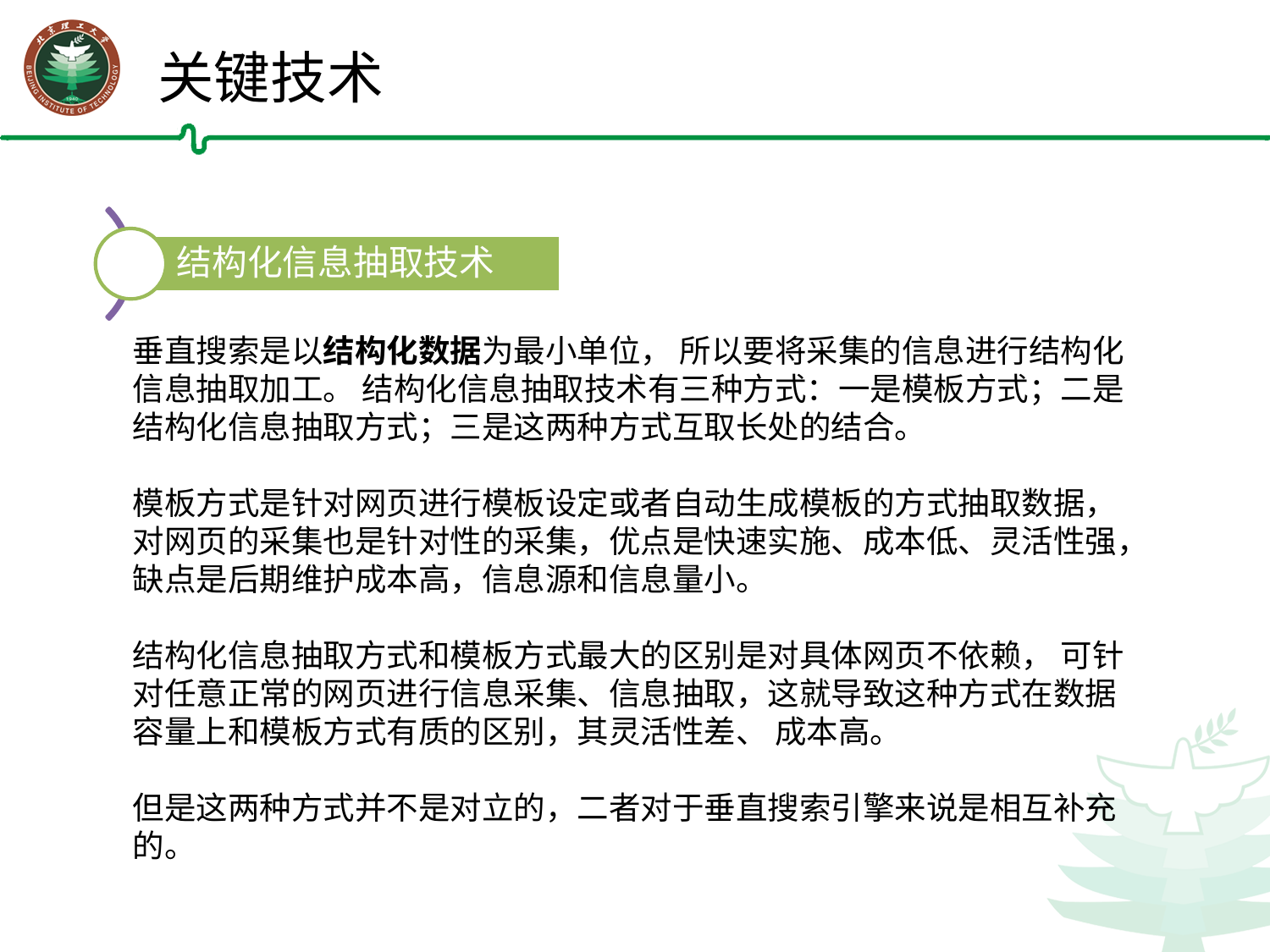

关键技术
结构化信息抽取技术
垂直搜索是以结构化数据为最小单位， 所以要将采集的信息进行结构化信息抽取加工。 结构化信息抽取技术有三种方式：一是模板方式；二是结构化信息抽取方式；三是这两种方式互取长处的结合。

模板方式是针对网页进行模板设定或者自动生成模板的方式抽取数据，对网页的采集也是针对性的采集，优点是快速实施、成本低、灵活性强，缺点是后期维护成本高，信息源和信息量小。

结构化信息抽取方式和模板方式最大的区别是对具体网页不依赖， 可针对任意正常的网页进行信息采集、信息抽取，这就导致这种方式在数据容量上和模板方式有质的区别，其灵活性差、 成本高。

但是这两种方式并不是对立的，二者对于垂直搜索引擎来说是相互补充的。